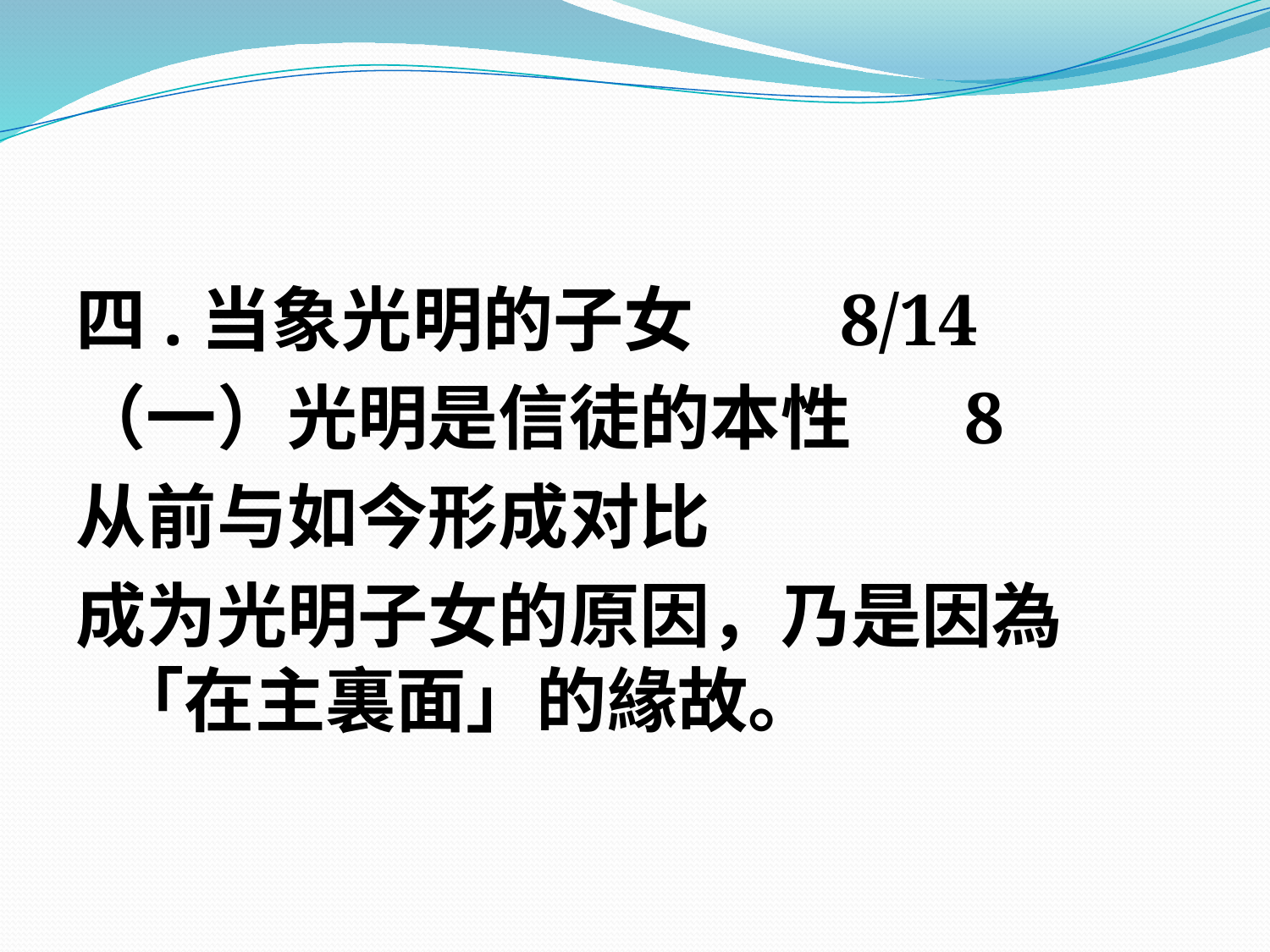

#
四.当象光明的子女        8/14
（一）光明是信徒的本性      8
从前与如今形成对比
成为光明子女的原因，乃是因為「在主裏面」的緣故。